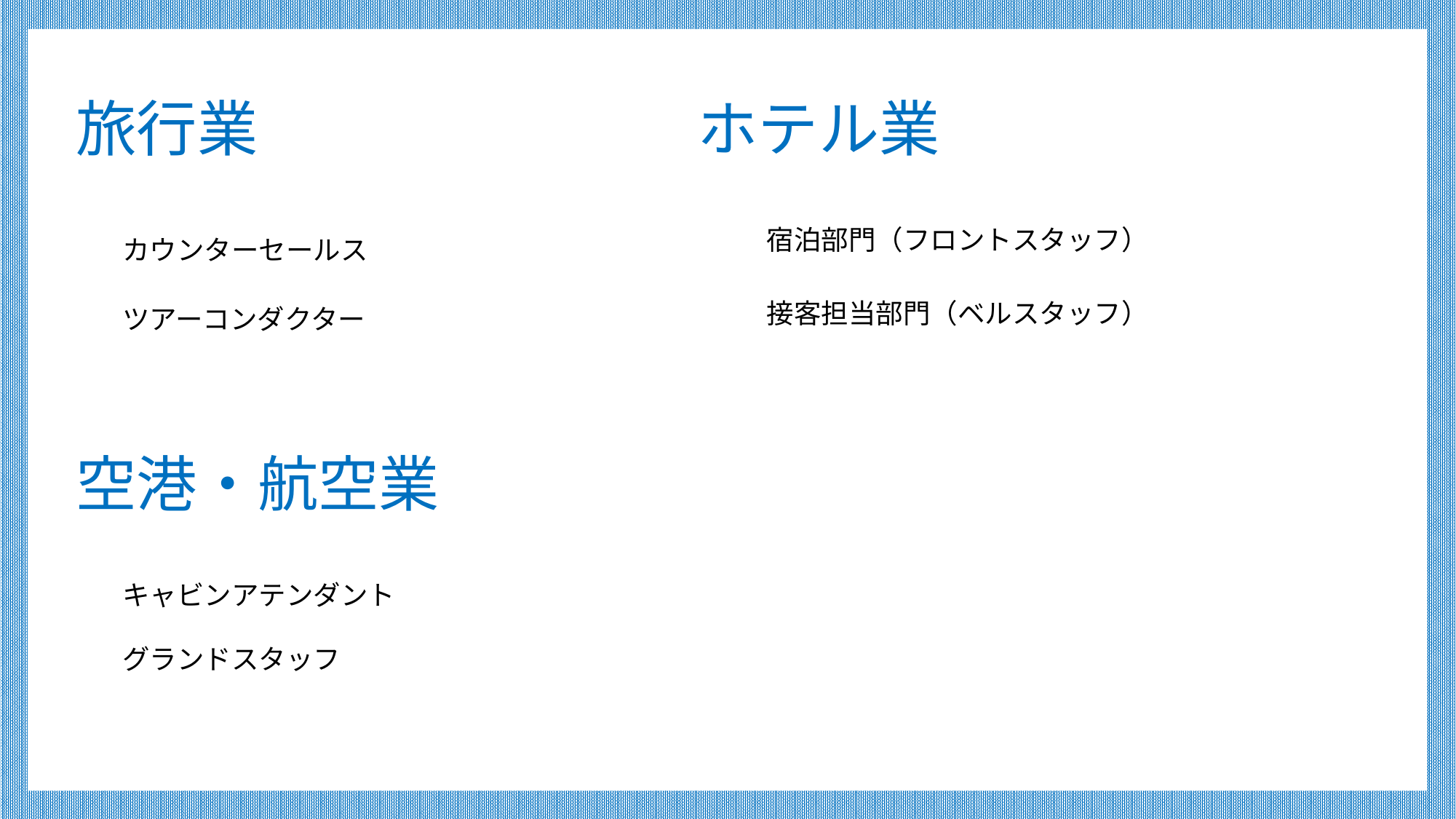

# 旅行業
ホテル業
宿泊部門（フロントスタッフ）
カウンターセールス
接客担当部門（ベルスタッフ）
ツアーコンダクター
空港・航空業
キャビンアテンダント
グランドスタッフ